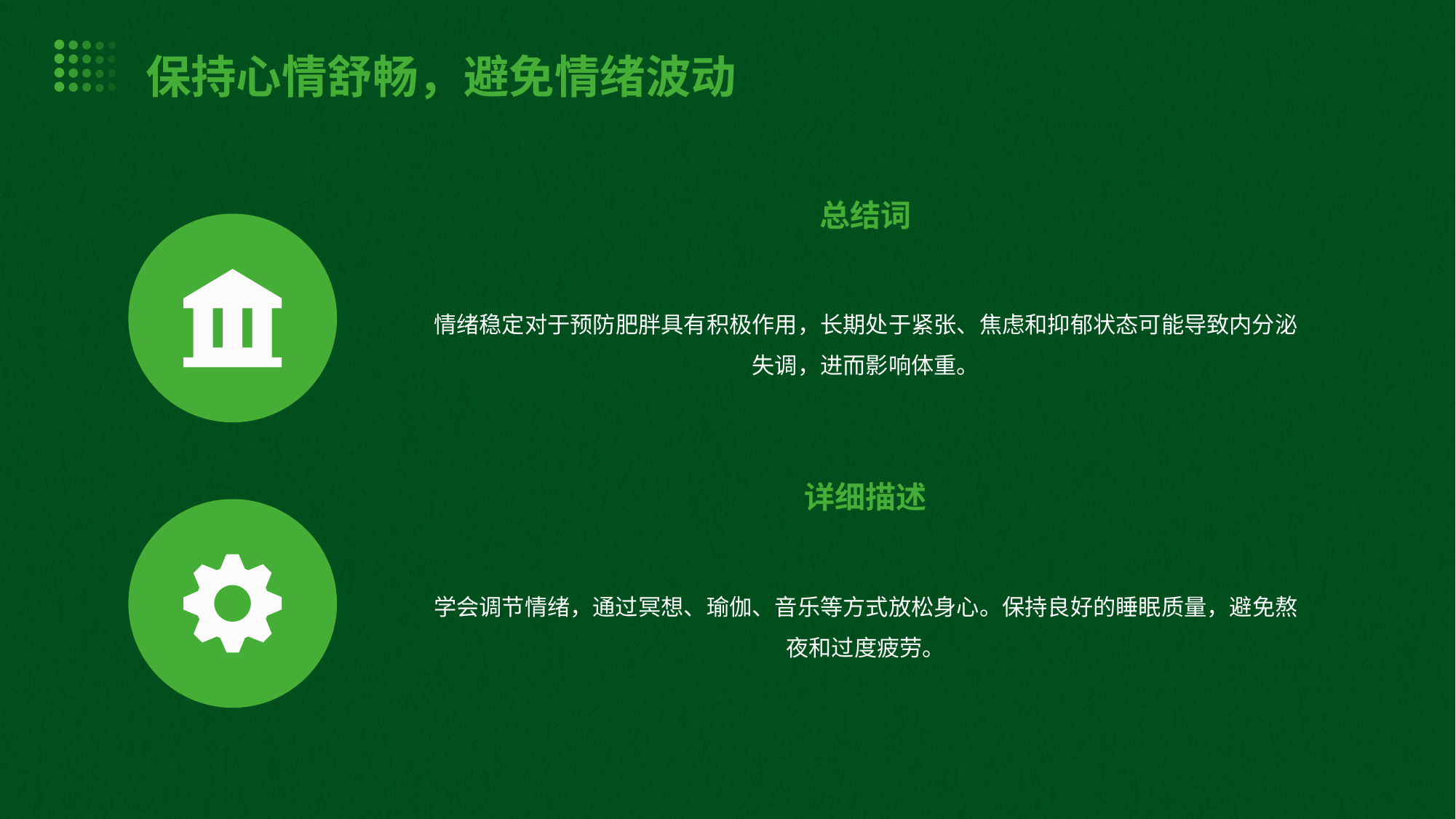

保持心情舒畅，避免情绪波动

总结词

情绪稳定对于预防肥胖具有积极作用，长期处于紧张、焦虑和抑郁状态可能导致内分泌失调，进而影响体重。

详细描述

学会调节情绪，通过冥想、瑜伽、音乐等方式放松身心。保持良好的睡眠质量，避免熬夜和过度疲劳。